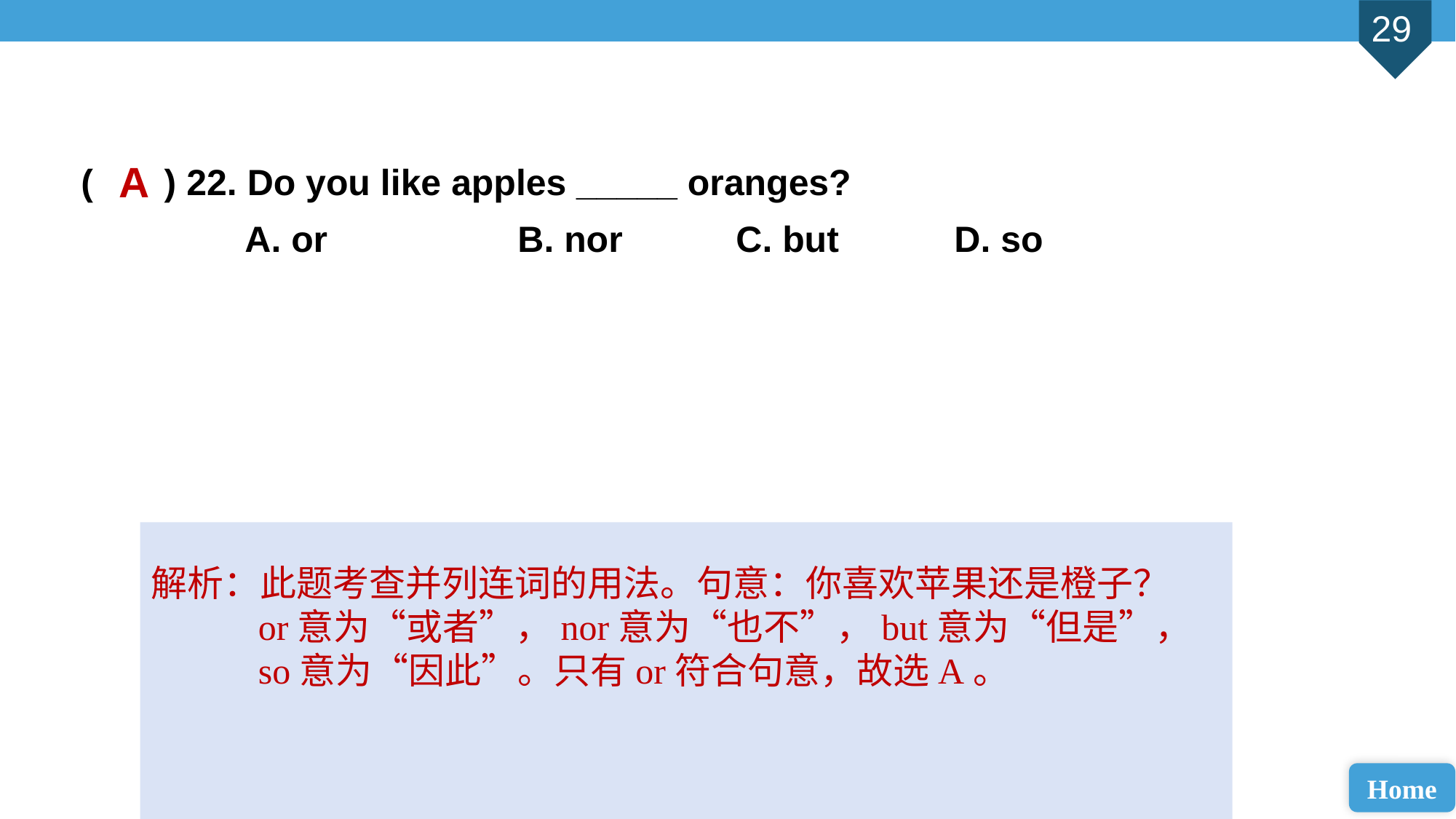

(       ) 22. Do you like apples _____ oranges?
A. or 		B. nor 	C. but 	D. so
A

解析：此题考查并列连词的用法。句意：你喜欢苹果还是橙子？or意为“或者”，nor意为“也不”，but意为“但是”，so意为“因此”。只有or符合句意，故选A。